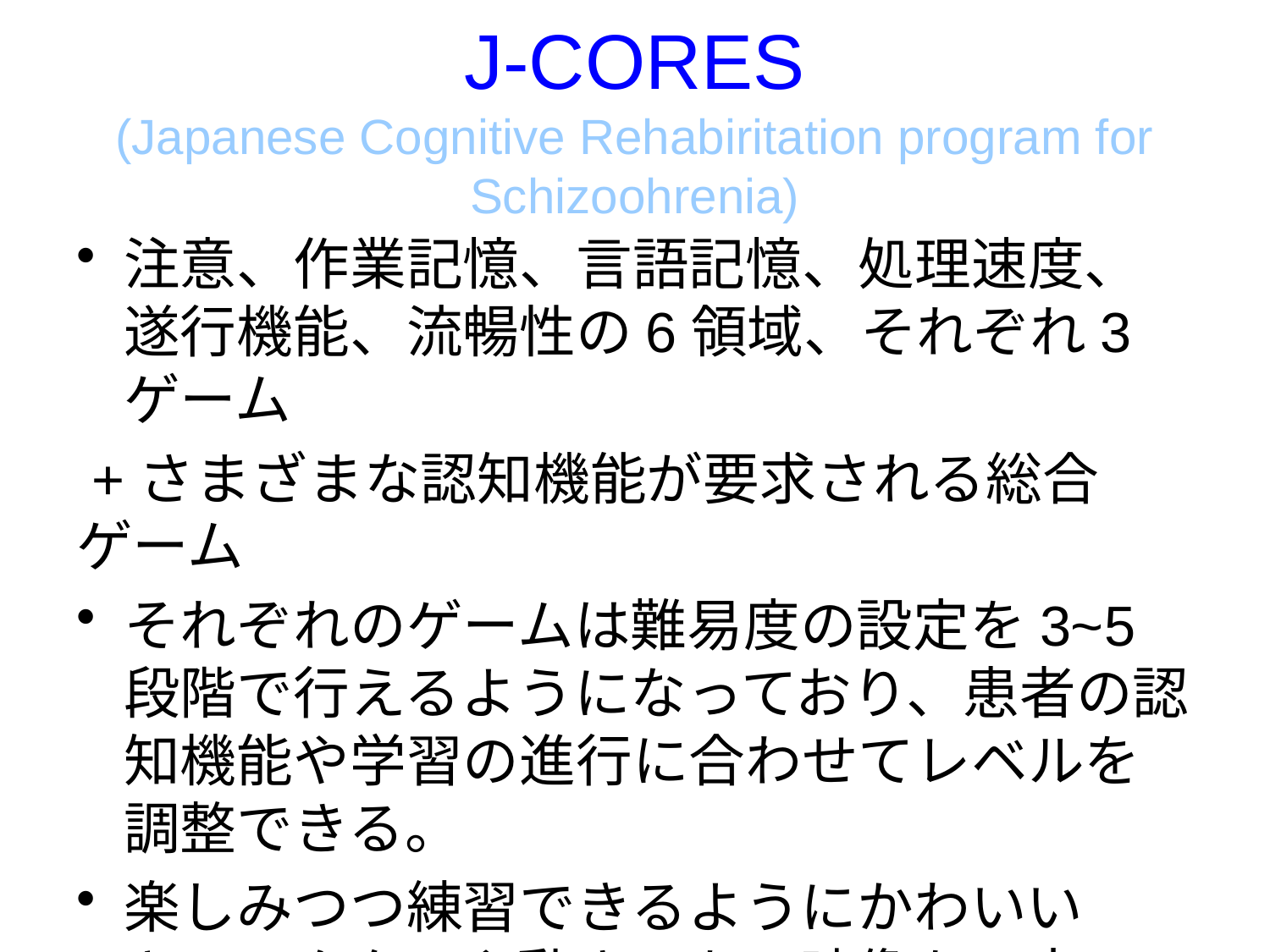

# J-CORES (Japanese Cognitive Rehabiritation program for Schizoohrenia)
注意、作業記憶、言語記憶、処理速度、遂行機能、流暢性の6領域、それぞれ3ゲーム
 +さまざまな認知機能が要求される総合ゲーム
それぞれのゲームは難易度の設定を3~5段階で行えるようになっており、患者の認知機能や学習の進行に合わせてレベルを調整できる。
楽しみつつ練習できるようにかわいいキャラクターや動きのある映像を工夫